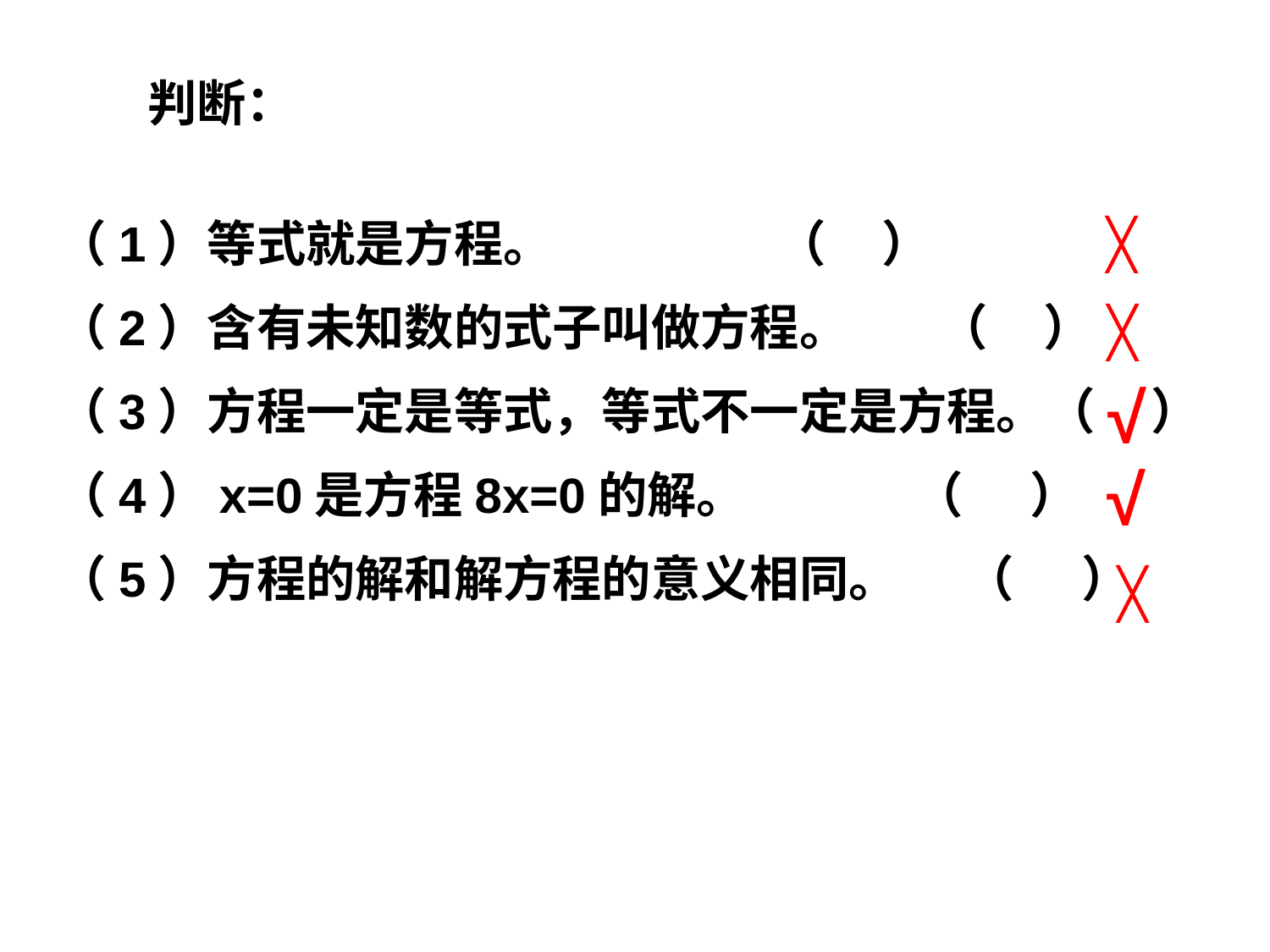

判断：
（1）等式就是方程。                    （     ）
（2）含有未知数的式子叫做方程。        （     ）
（3）方程一定是等式，等式不一定是方程。（     ）
（4）x=0是方程8x=0的解。               （      ）
（5）方程的解和解方程的意义相同。      （      ）
╳
╳
√
√
╳